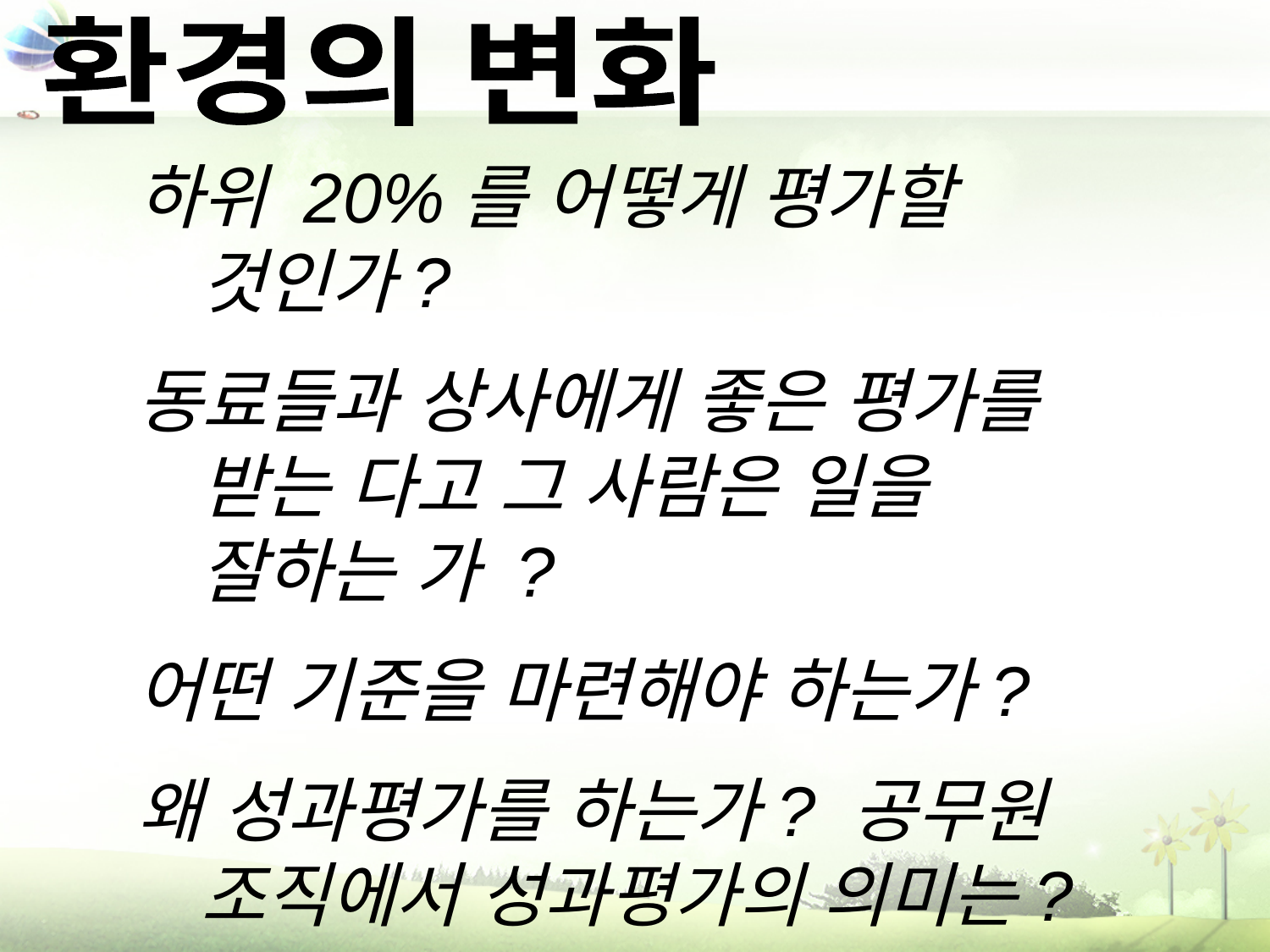

환경의 변화
하위 20%를 어떻게 평가할 것인가?
동료들과 상사에게 좋은 평가를 받는 다고 그 사람은 일을 잘하는 가 ?
어떤 기준을 마련해야 하는가?
왜 성과평가를 하는가? 공무원 조직에서 성과평가의 의미는?